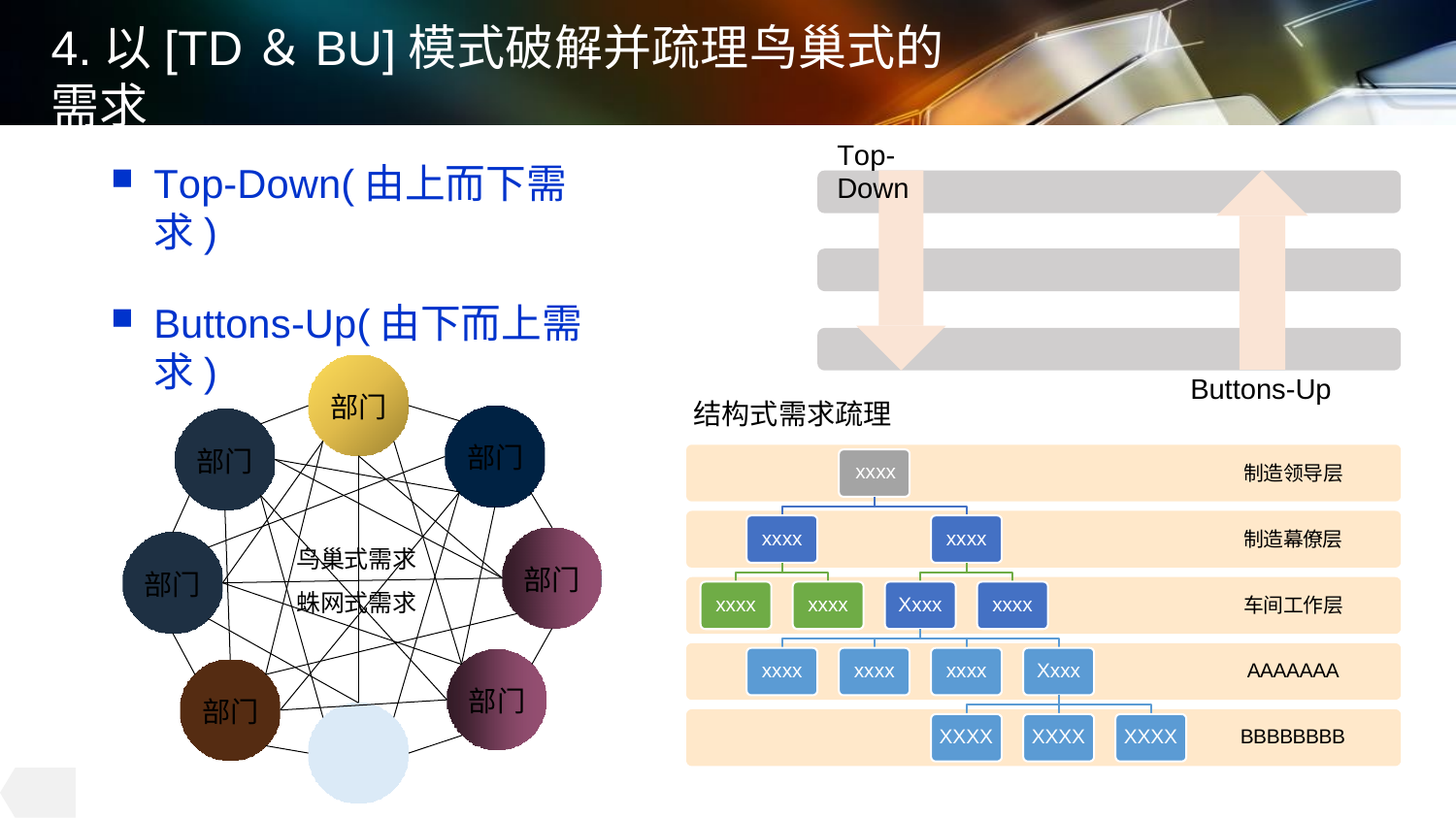

# 4.以[TD＆BU]模式破解并疏理鸟巢式的需求
Top-Down
Top-Down(由上而下需求)

Buttons-Up(由下而上需求)

Buttons-Up
部门
结构式需求疏理
xxxx

部门

部门

制造领导层

xxxx
xxxx
制造幕僚层
鸟巢式需求 蛛网式需求

部门

部门

xxxx
xxxx
Xxxx
xxxx
车间工作层

xxxx
xxxx
xxxx
Xxxx
AAAAAAA

部门
部门

XXXX
XXXX
XXXX
BBBBBBBB